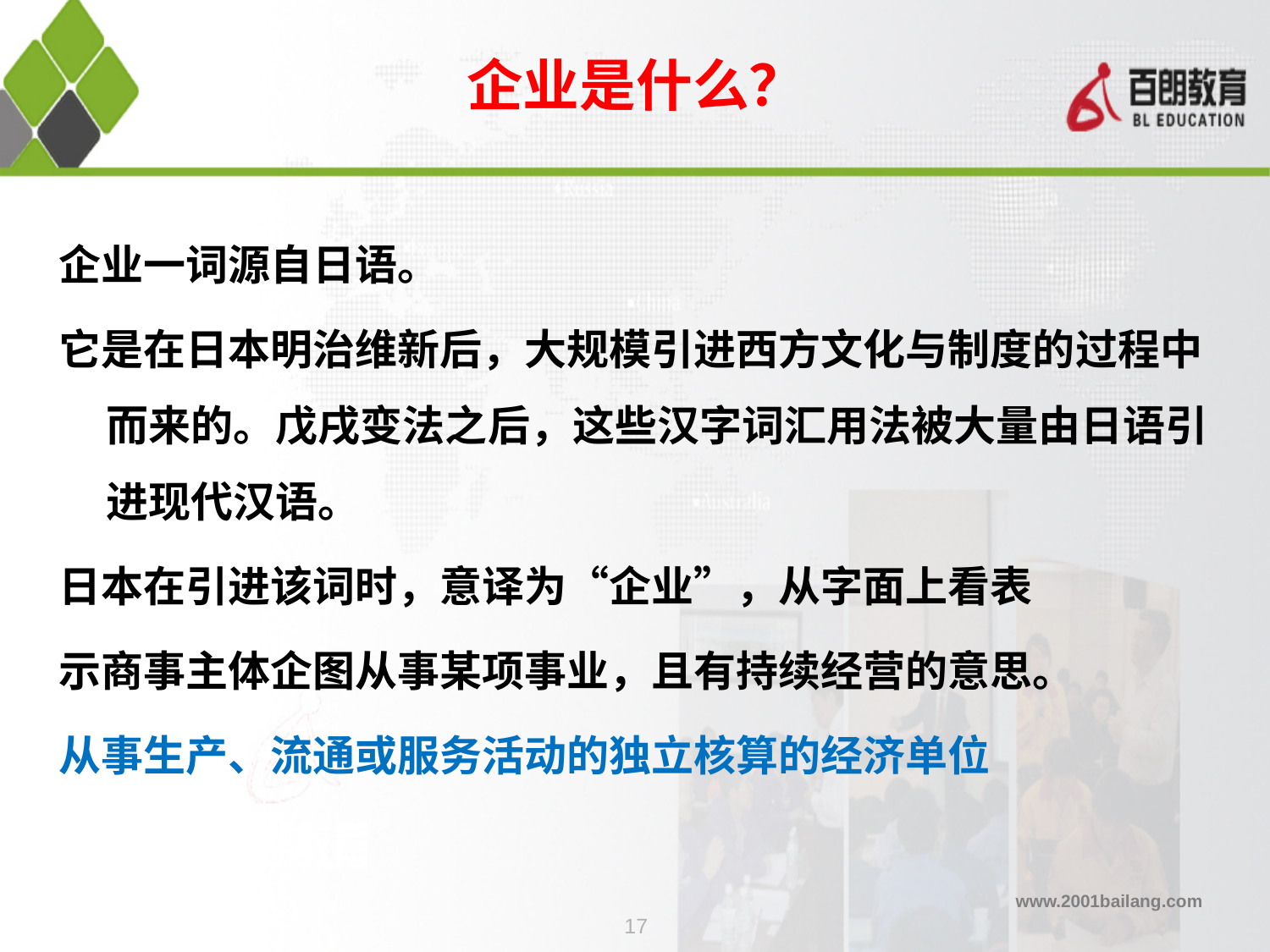

# 企业是什么？
企业一词源自日语。
它是在日本明治维新后，大规模引进西方文化与制度的过程中而来的。戊戌变法之后，这些汉字词汇用法被大量由日语引进现代汉语。
日本在引进该词时，意译为“企业”，从字面上看表
示商事主体企图从事某项事业，且有持续经营的意思。
从事生产、流通或服务活动的独立核算的经济单位
17